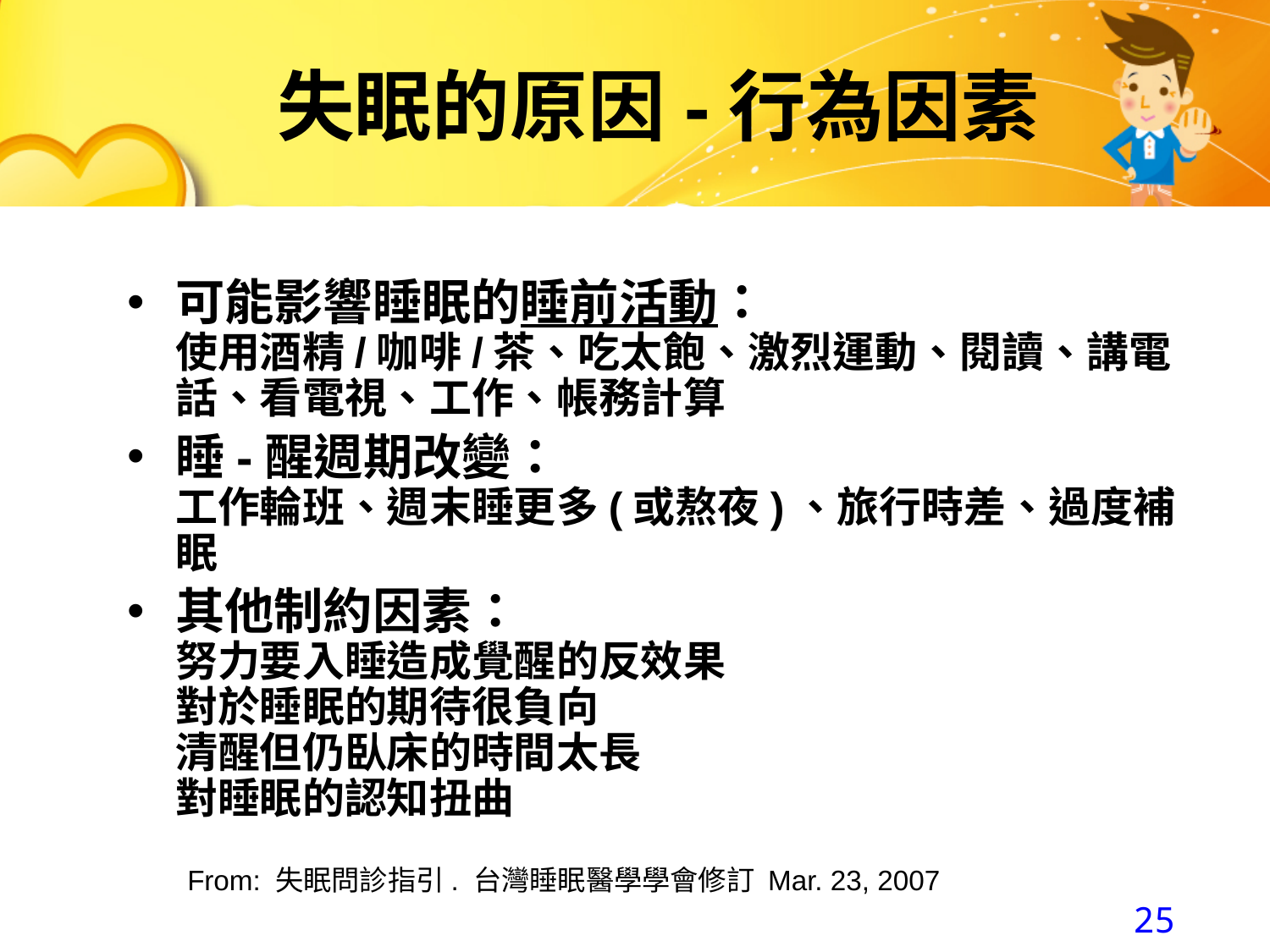

失眠的原因-行為因素
可能影響睡眠的睡前活動：
使用酒精/咖啡/茶、吃太飽、激烈運動、閱讀、講電話、看電視、工作、帳務計算
睡-醒週期改變：
工作輪班、週末睡更多(或熬夜)、旅行時差、過度補眠
其他制約因素：
努力要入睡造成覺醒的反效果
對於睡眠的期待很負向
清醒但仍臥床的時間太長
對睡眠的認知扭曲
From: 失眠問診指引. 台灣睡眠醫學學會修訂 Mar. 23, 2007
25